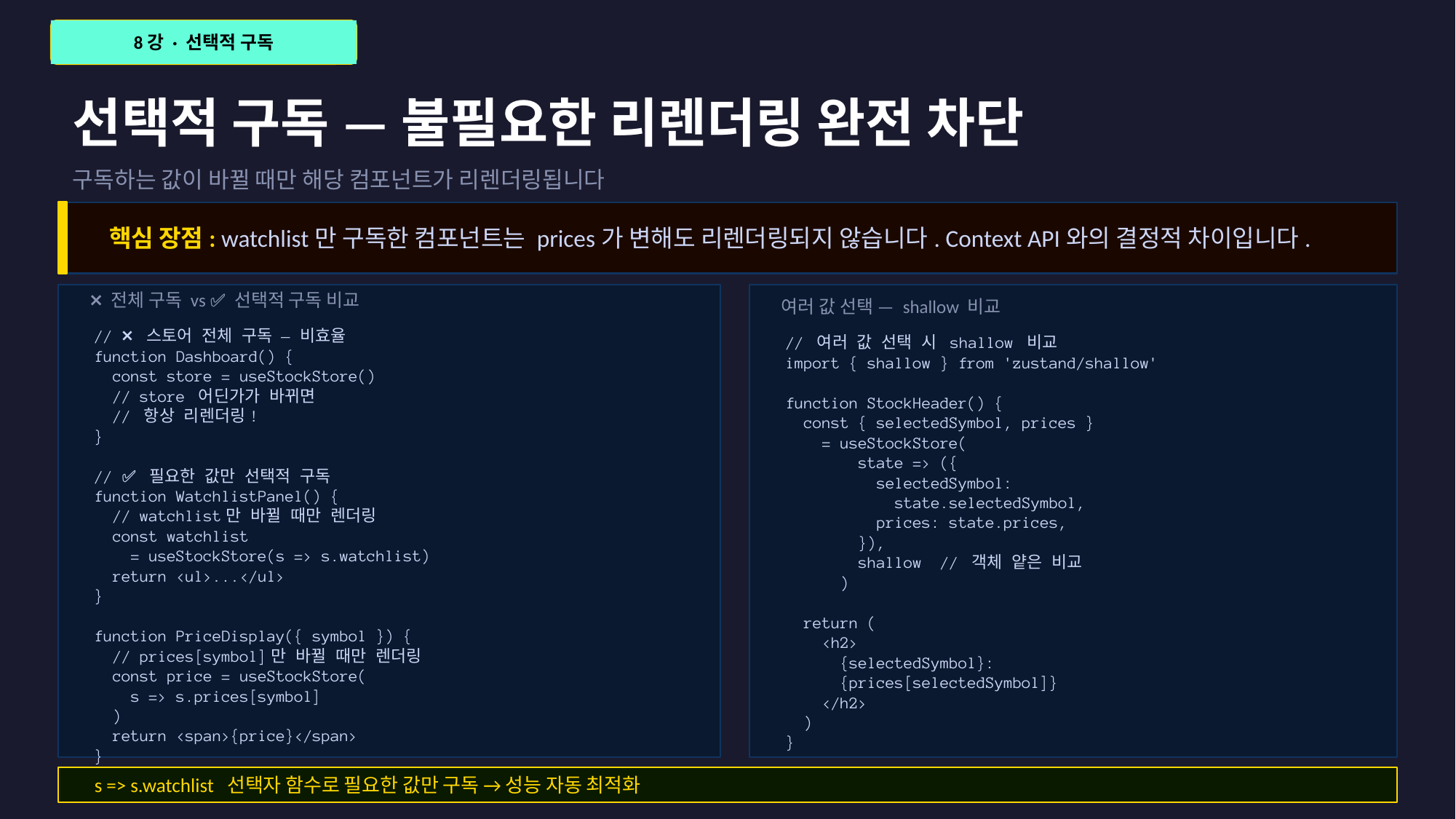

8강 · 선택적 구독
선택적 구독 — 불필요한 리렌더링 완전 차단
구독하는 값이 바뀔 때만 해당 컴포넌트가 리렌더링됩니다

핵심 장점: watchlist만 구독한 컴포넌트는 prices가 변해도 리렌더링되지 않습니다. Context API와의 결정적 차이입니다.
❌ 전체 구독 vs ✅ 선택적 구독 비교

여러 값 선택 — shallow 비교
// ❌ 스토어 전체 구독 — 비효율
function Dashboard() {
  const store = useStockStore()
  // store 어딘가가 바뀌면
  // 항상 리렌더링!
}

// ✅ 필요한 값만 선택적 구독
function WatchlistPanel() {
  // watchlist만 바뀔 때만 렌더링
  const watchlist
    = useStockStore(s => s.watchlist)
  return <ul>...</ul>
}

function PriceDisplay({ symbol }) {
  // prices[symbol]만 바뀔 때만 렌더링
  const price = useStockStore(
    s => s.prices[symbol]
  )
  return <span>{price}</span>
}
// 여러 값 선택 시 shallow 비교
import { shallow } from 'zustand/shallow'

function StockHeader() {
  const { selectedSymbol, prices }
    = useStockStore(
        state => ({
          selectedSymbol:
            state.selectedSymbol,
          prices: state.prices,
        }),
        shallow  // 객체 얕은 비교
      )

  return (
    <h2>
      {selectedSymbol}:
      {prices[selectedSymbol]}
    </h2>
  )
}

s => s.watchlist  선택자 함수로 필요한 값만 구독 → 성능 자동 최적화